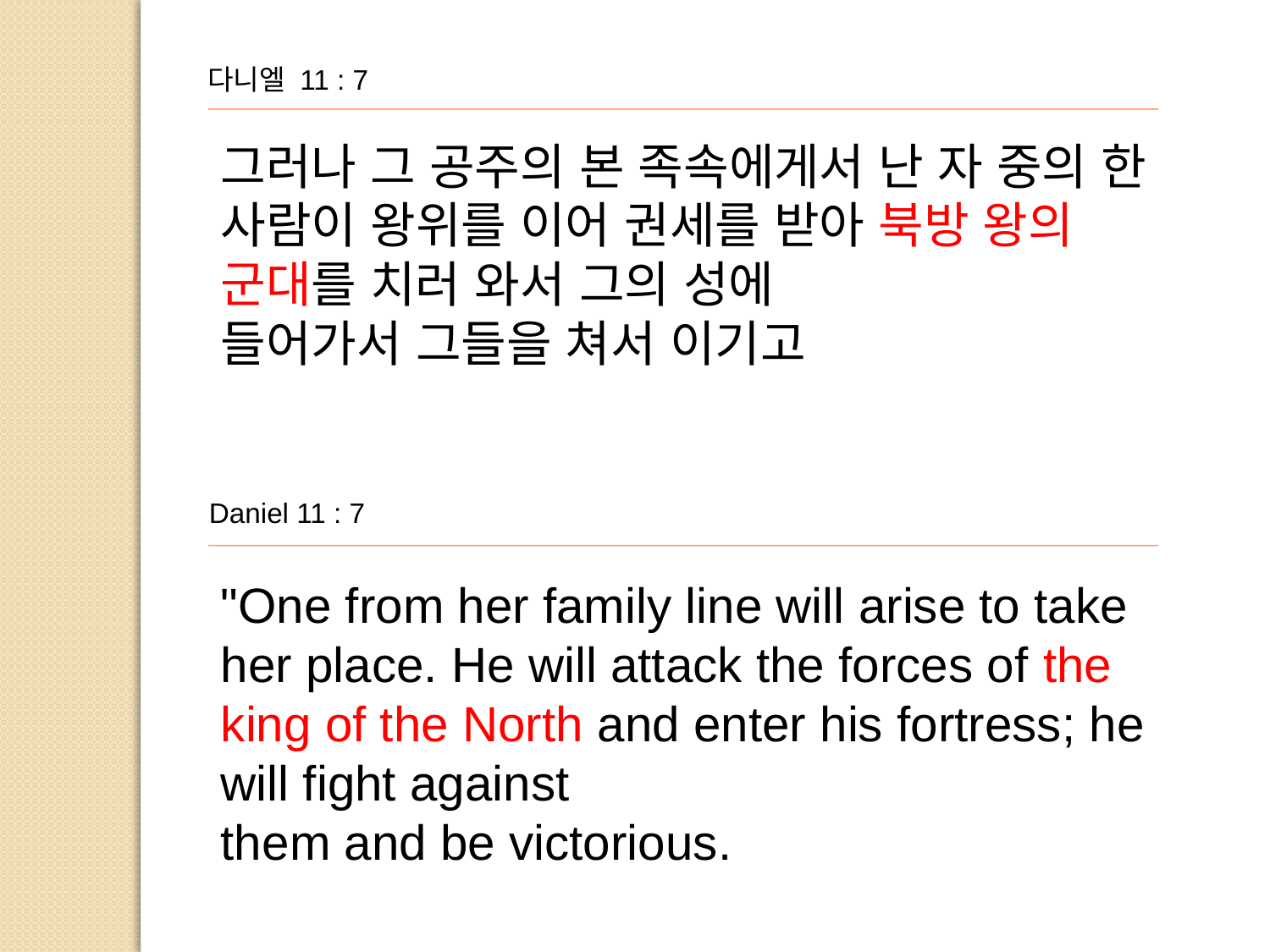

다니엘 11 : 7

그러나 그 공주의 본 족속에게서 난 자 중의 한 사람이 왕위를 이어 권세를 받아 북방 왕의 군대를 치러 와서 그의 성에
들어가서 그들을 쳐서 이기고
Daniel 11 : 7

"One from her family line will arise to take her place. He will attack the forces of the king of the North and enter his fortress; he will fight against
them and be victorious.